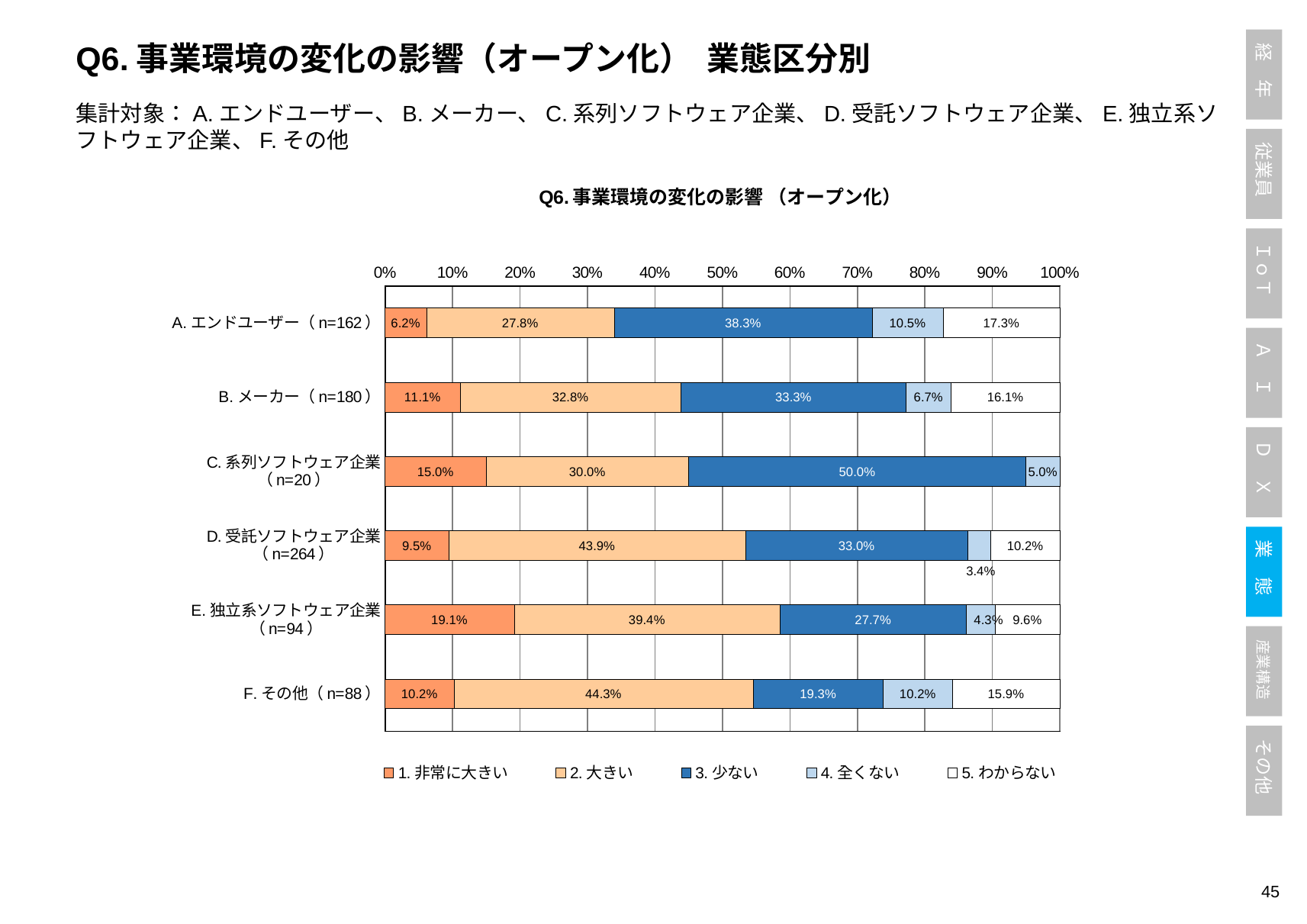

Q6.事業環境の変化の影響（オープン化）  業態区分別
集計対象：A.エンドユーザー、B.メーカー、C.系列ソフトウェア企業、D.受託ソフトウェア企業、E.独立系ソフトウェア企業、F.その他

### Chart: Q6.事業環境の変化の影響 （オープン化）

| Category | 1.非常に大きい | 2.大きい | 3.少ない | 4.全くない | 5.わからない |
|---|---|---|---|---|---|
| A.エンドユーザー（n=162） | 0.06172839506172839 | 0.2777777777777778 | 0.38271604938271603 | 0.10493827160493827 | 0.1728395061728395 |
| B.メーカー（n=180） | 0.1111111111111111 | 0.3277777777777778 | 0.3333333333333333 | 0.06666666666666667 | 0.16111111111111112 |
| C.系列ソフトウェア企業（n=20） | 0.15 | 0.3 | 0.5 | 0.05 | 0.0 |
| D.受託ソフトウェア企業（n=264） | 0.0946969696969697 | 0.4393939393939394 | 0.32954545454545453 | 0.03409090909090909 | 0.10227272727272728 |
| E.独立系ソフトウェア企業（n=94） | 0.19148936170212766 | 0.39361702127659576 | 0.2765957446808511 | 0.0425531914893617 | 0.09574468085106383 |
| F.その他（n=88） | 0.10227272727272728 | 0.4431818181818182 | 0.19318181818181818 | 0.10227272727272728 | 0.1590909090909091 |
45